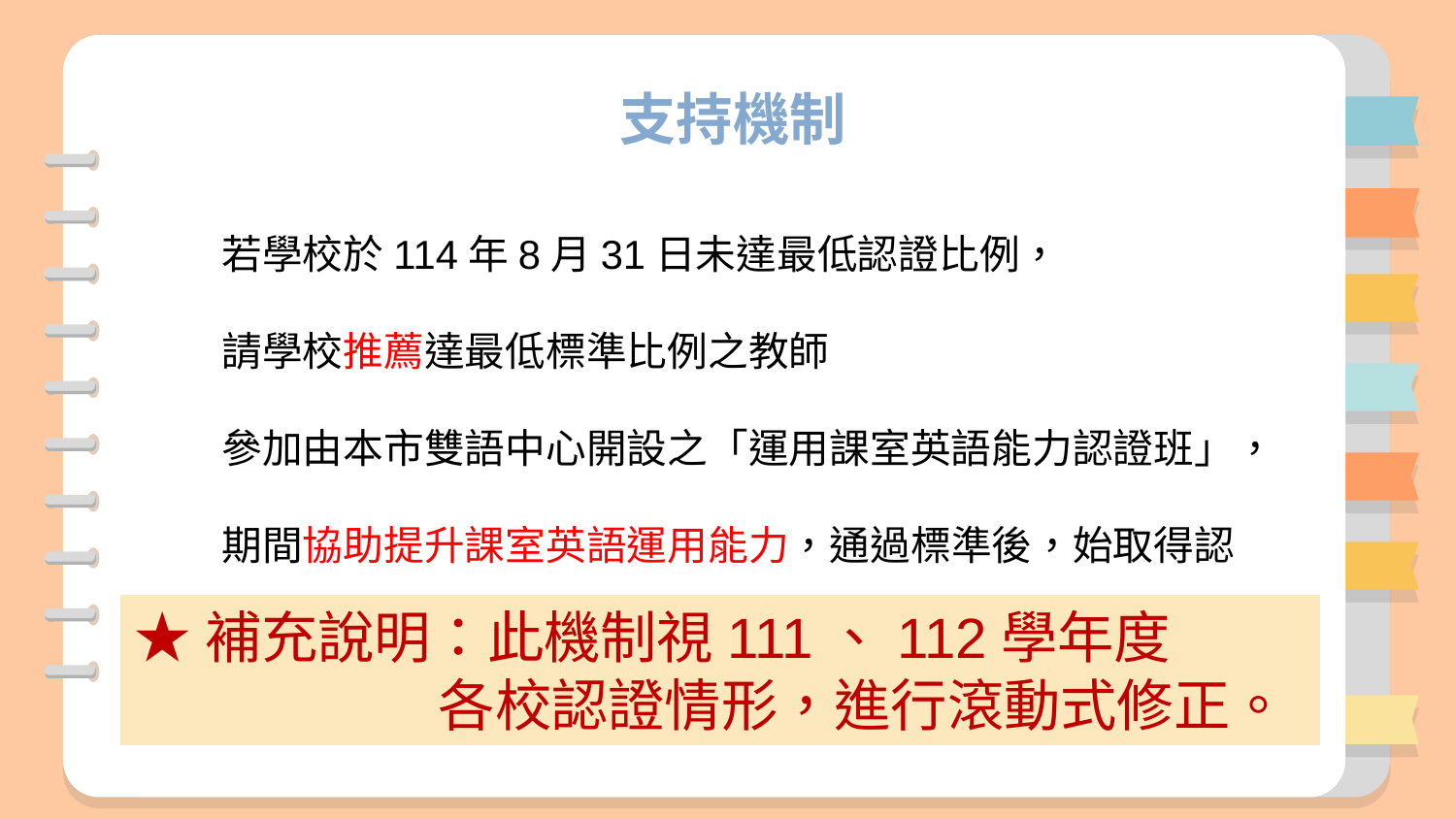

# 支持機制
若學校於114年8月31日未達最低認證比例，
請學校推薦達最低標準比例之教師
參加由本市雙語中心開設之「運用課室英語能力認證班」，
期間協助提升課室英語運用能力，通過標準後，始取得認證。
★補充說明：此機制視111、112學年度
                       各校認證情形，進行滾動式修正。